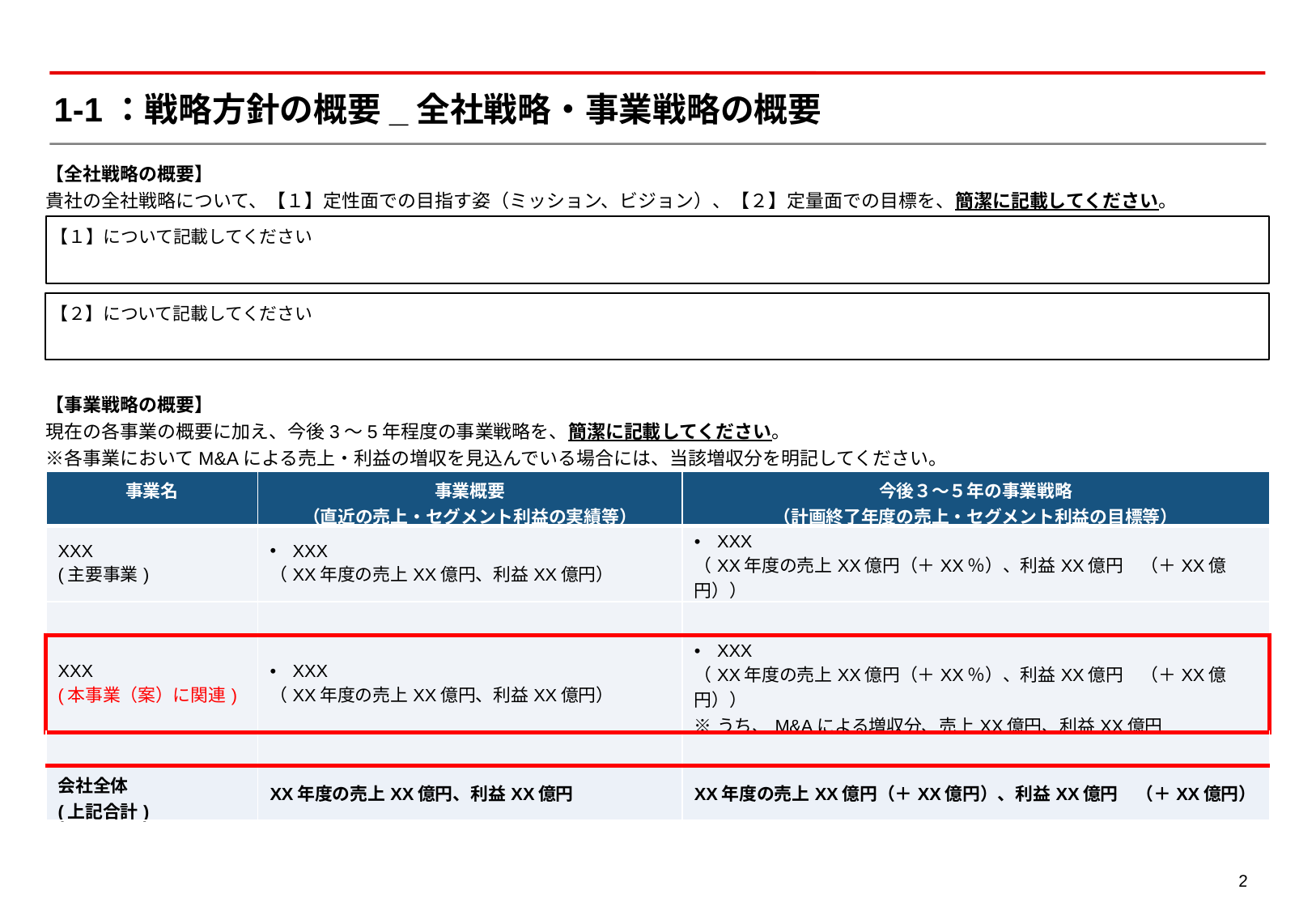

# 1-1：戦略方針の概要_全社戦略・事業戦略の概要
【全社戦略の概要】
貴社の全社戦略について、【１】定性面での目指す姿（ミッション、ビジョン）、【２】定量面での目標を、簡潔に記載してください。
【１】について記載してください

【２】について記載してください

【事業戦略の概要】
現在の各事業の概要に加え、今後3～5年程度の事業戦略を、簡潔に記載してください。
※各事業においてM&Aによる売上・利益の増収を見込んでいる場合には、当該増収分を明記してください。
| 事業名 | 事業概要 （直近の売上・セグメント利益の実績等） | 今後３～５年の事業戦略 （計画終了年度の売上・セグメント利益の目標等） |
| --- | --- | --- |
| XXX (主要事業) | XXX （XX年度の売上XX億円、利益XX億円） | XXX （XX年度の売上XX億円（＋XX％）、利益XX億円　（＋XX億円）） |
|  |  |  |
| XXX (本事業（案）に関連) | XXX （XX年度の売上XX億円、利益XX億円） | XXX （XX年度の売上XX億円（＋XX％）、利益XX億円　（＋XX億円）） ※うち、M&Aによる増収分、売上XX億円、利益XX億円 |
|  |  |  |
| 会社全体 (上記合計) | XX年度の売上XX億円、利益XX億円 | XX年度の売上XX億円（＋XX億円）、利益XX億円　（＋XX億円） |